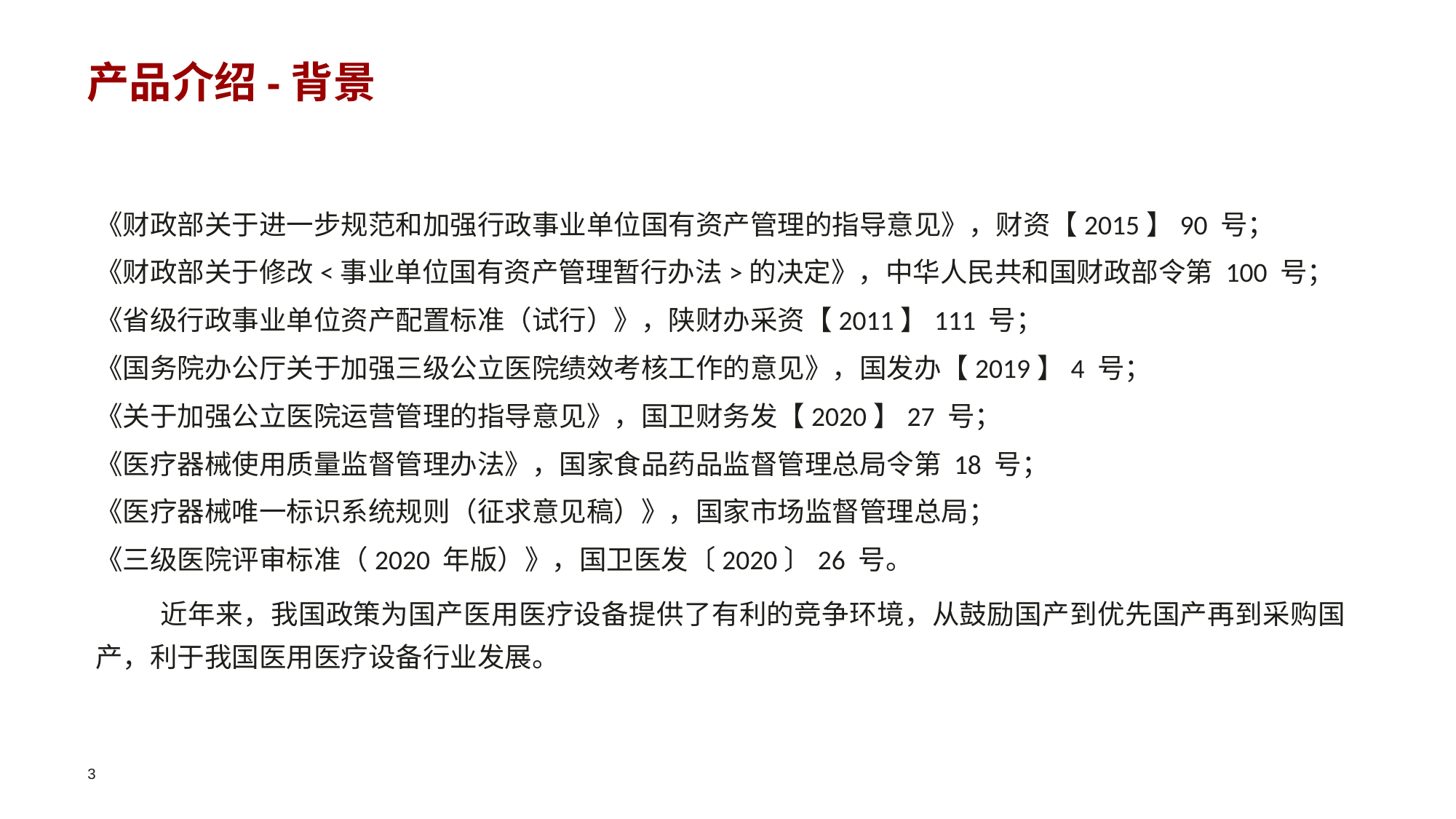

产品介绍-背景
《财政部关于进一步规范和加强行政事业单位国有资产管理的指导意见》，财资【2015】90 号；
《财政部关于修改<事业单位国有资产管理暂行办法>的决定》，中华人民共和国财政部令第 100 号；
《省级行政事业单位资产配置标准（试行）》，陕财办采资【2011】111 号；
《国务院办公厅关于加强三级公立医院绩效考核工作的意见》，国发办【2019】4 号；
《关于加强公立医院运营管理的指导意见》，国卫财务发【2020】27 号；
《医疗器械使用质量监督管理办法》，国家食品药品监督管理总局令第 18 号；
《医疗器械唯一标识系统规则（征求意见稿）》，国家市场监督管理总局；
《三级医院评审标准（2020 年版）》，国卫医发〔2020〕26 号。
         近年来，我国政策为国产医用医疗设备提供了有利的竞争环境，从鼓励国产到优先国产再到采购国产，利于我国医用医疗设备行业发展。